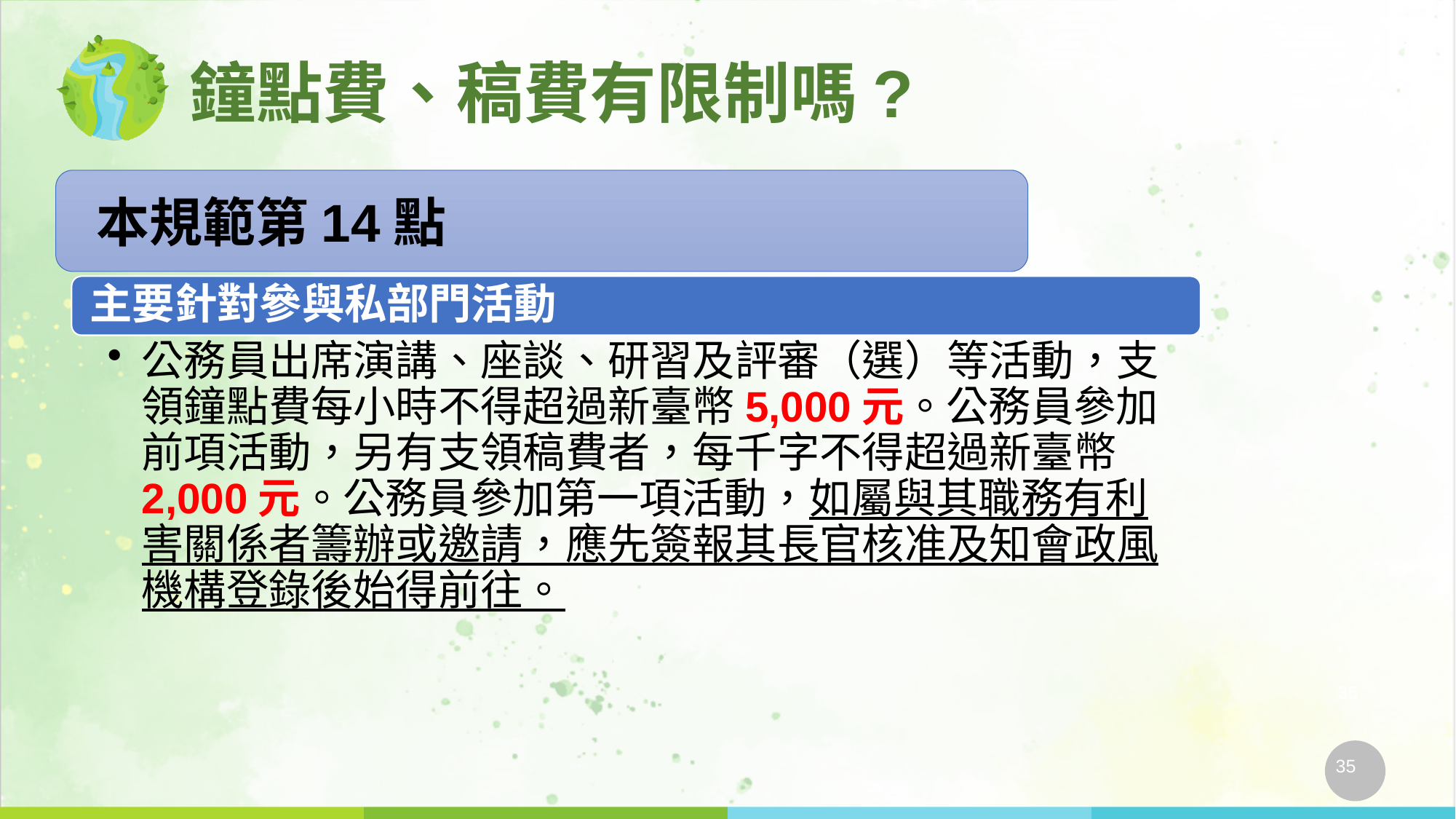

鐘點費、稿費有限制嗎?
 本規範第14點
主要針對參與私部門活動
公務員出席演講、座談、研習及評審（選）等活動，支領鐘點費每小時不得超過新臺幣5,000元。公務員參加前項活動，另有支領稿費者，每千字不得超過新臺幣2,000元。公務員參加第一項活動，如屬與其職務有利害關係者籌辦或邀請，應先簽報其長官核准及知會政風機構登錄後始得前往。
35
35